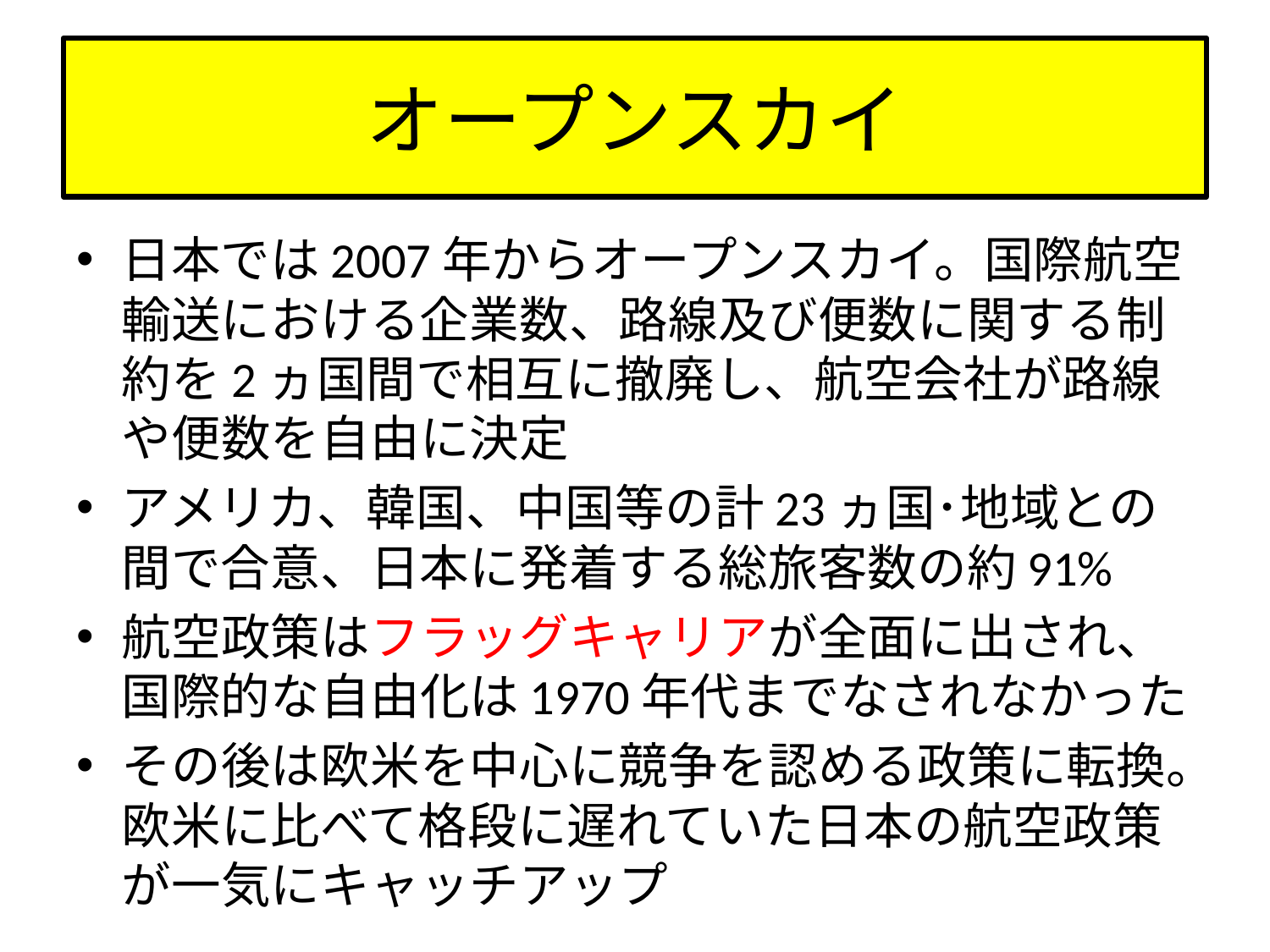

# オープンスカイ
日本では2007年からオープンスカイ。国際航空輸送における企業数、路線及び便数に関する制約を2ヵ国間で相互に撤廃し、航空会社が路線や便数を自由に決定
アメリカ、韓国、中国等の計23ヵ国･地域との間で合意、日本に発着する総旅客数の約91%
航空政策はフラッグキャリアが全面に出され、国際的な自由化は1970年代までなされなかった
その後は欧米を中心に競争を認める政策に転換。欧米に比べて格段に遅れていた日本の航空政策が一気にキャッチアップ